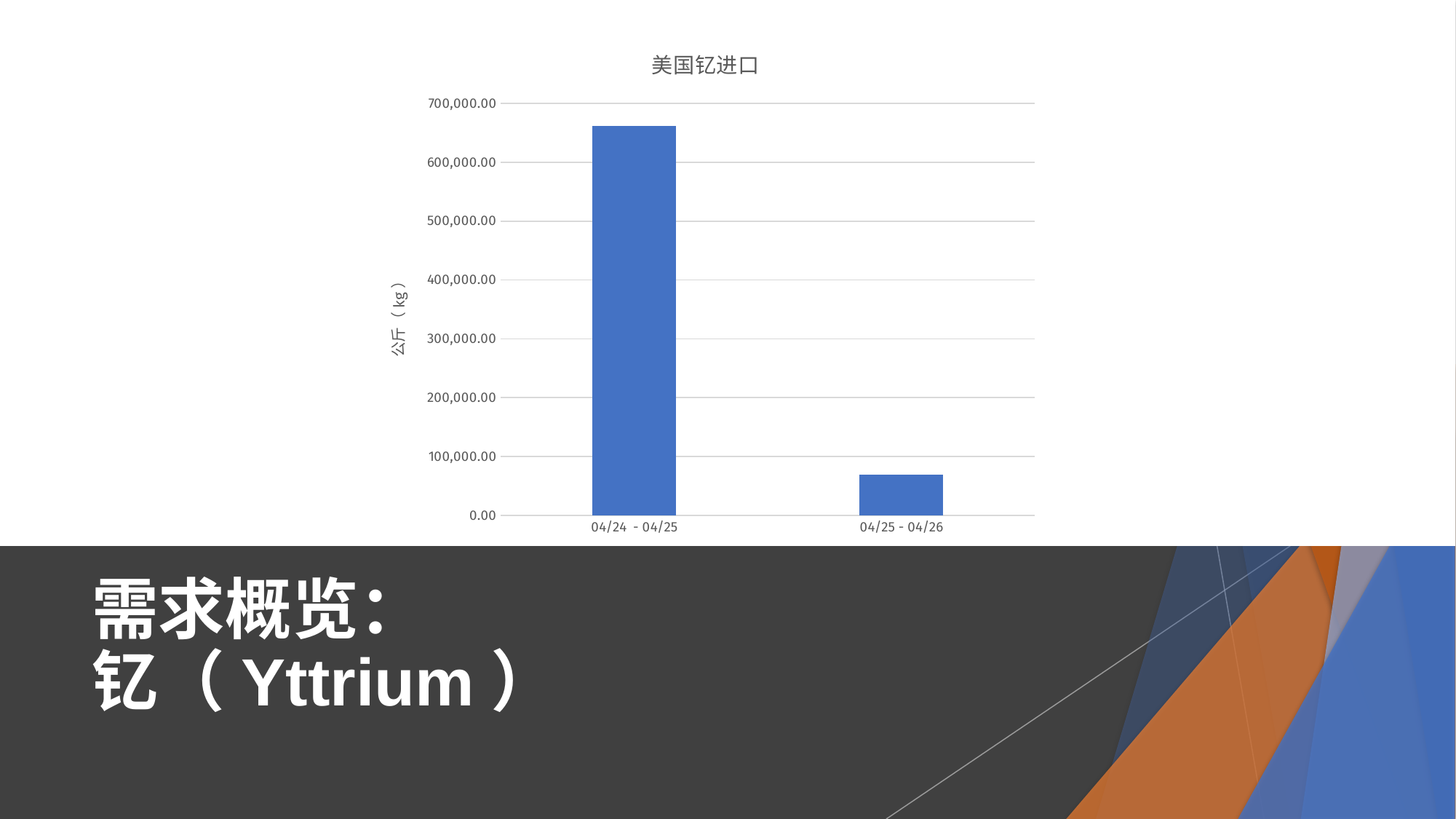

### Chart: 美国钇进口

| Category | Y |
|---|---|
| 04/24  - 04/25 | 661350.0 |
| 04/25 - 04/26 | 69440.0 |
# 需求概览： 钇（Yttrium）